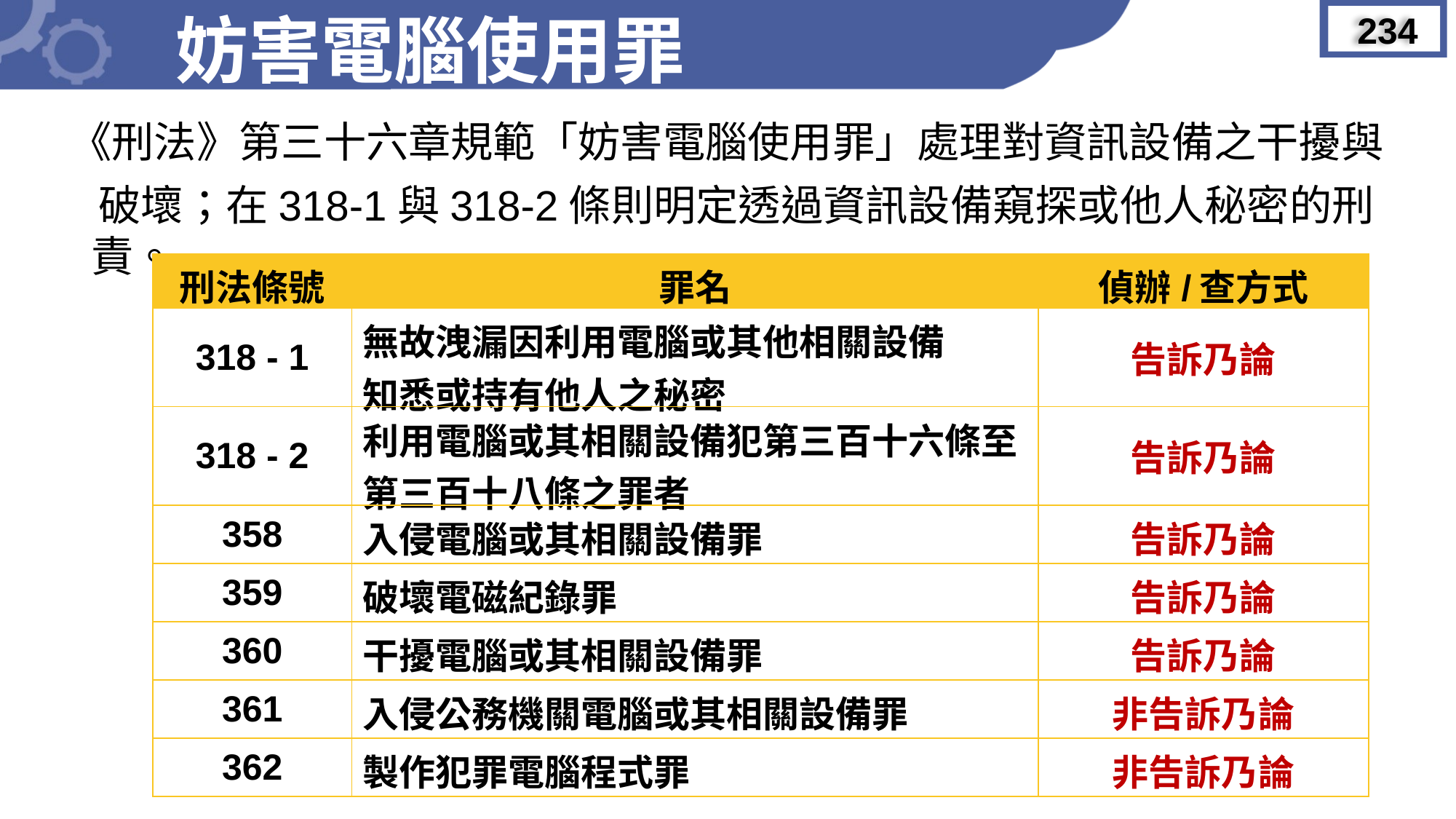

妨害電腦使用罪
234
《刑法》第三十六章規範「妨害電腦使用罪」處理對資訊設備之干擾與
  破壞；在318-1與318-2條則明定透過資訊設備窺探或他人秘密的刑責。

| 刑法條號 | 罪名 | 偵辦/查方式 |
| --- | --- | --- |
| 318 - 1 | 無故洩漏因利用電腦或其他相關設備 知悉或持有他人之秘密 | 告訴乃論 |
| 318 - 2 | 利用電腦或其相關設備犯第三百十六條至第三百十八條之罪者 | 告訴乃論 |
| 358 | 入侵電腦或其相關設備罪 | 告訴乃論 |
| 359 | 破壞電磁紀錄罪 | 告訴乃論 |
| 360 | 干擾電腦或其相關設備罪 | 告訴乃論 |
| 361 | 入侵公務機關電腦或其相關設備罪 | 非告訴乃論 |
| 362 | 製作犯罪電腦程式罪 | 非告訴乃論 |